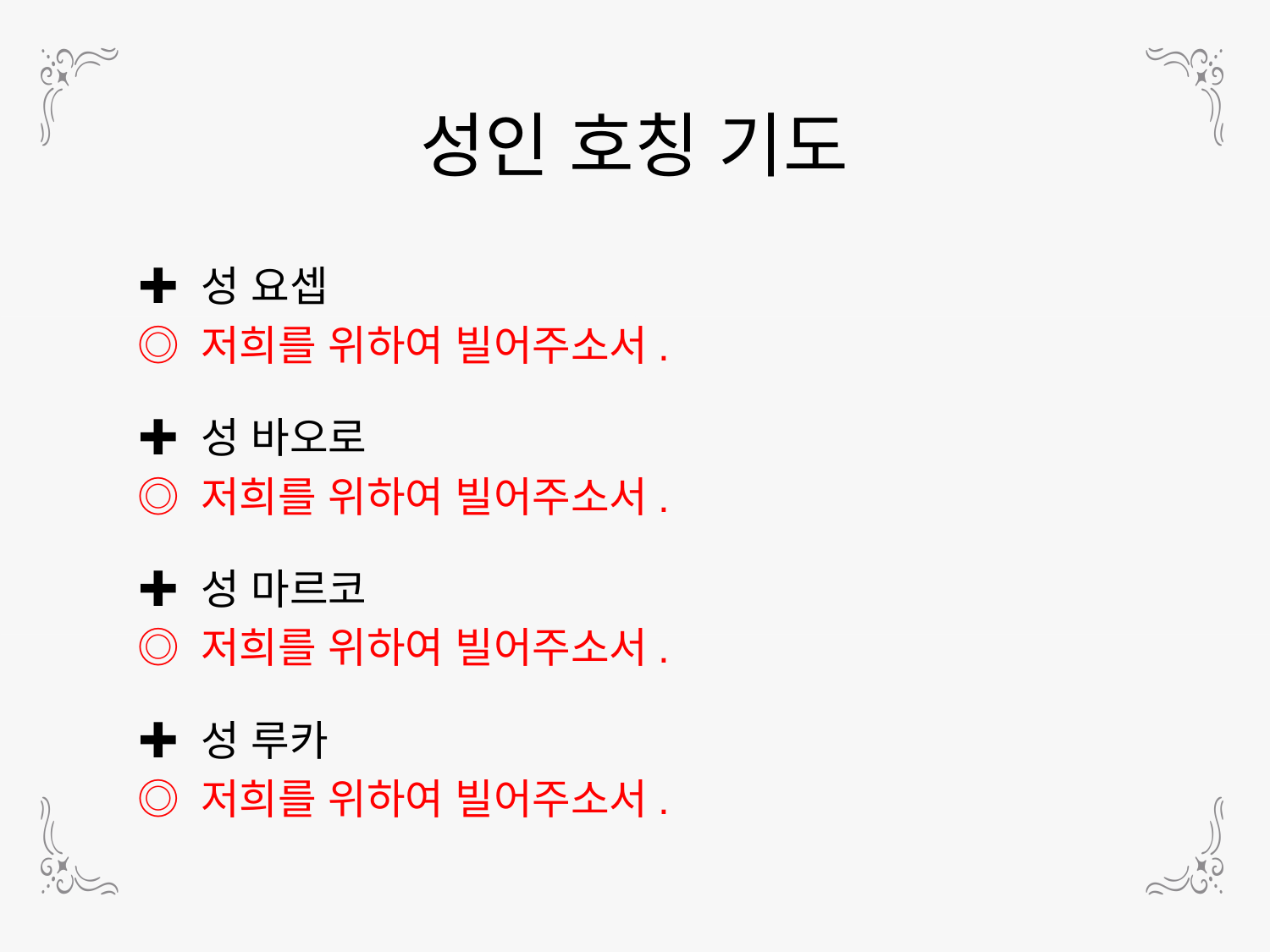

성인 호칭 기도

✚ 성 요셉
◎ 저희를 위하여 빌어주소서.

✚ 성 바오로
◎ 저희를 위하여 빌어주소서.

✚ 성 마르코
◎ 저희를 위하여 빌어주소서.

✚ 성 루카
◎ 저희를 위하여 빌어주소서.